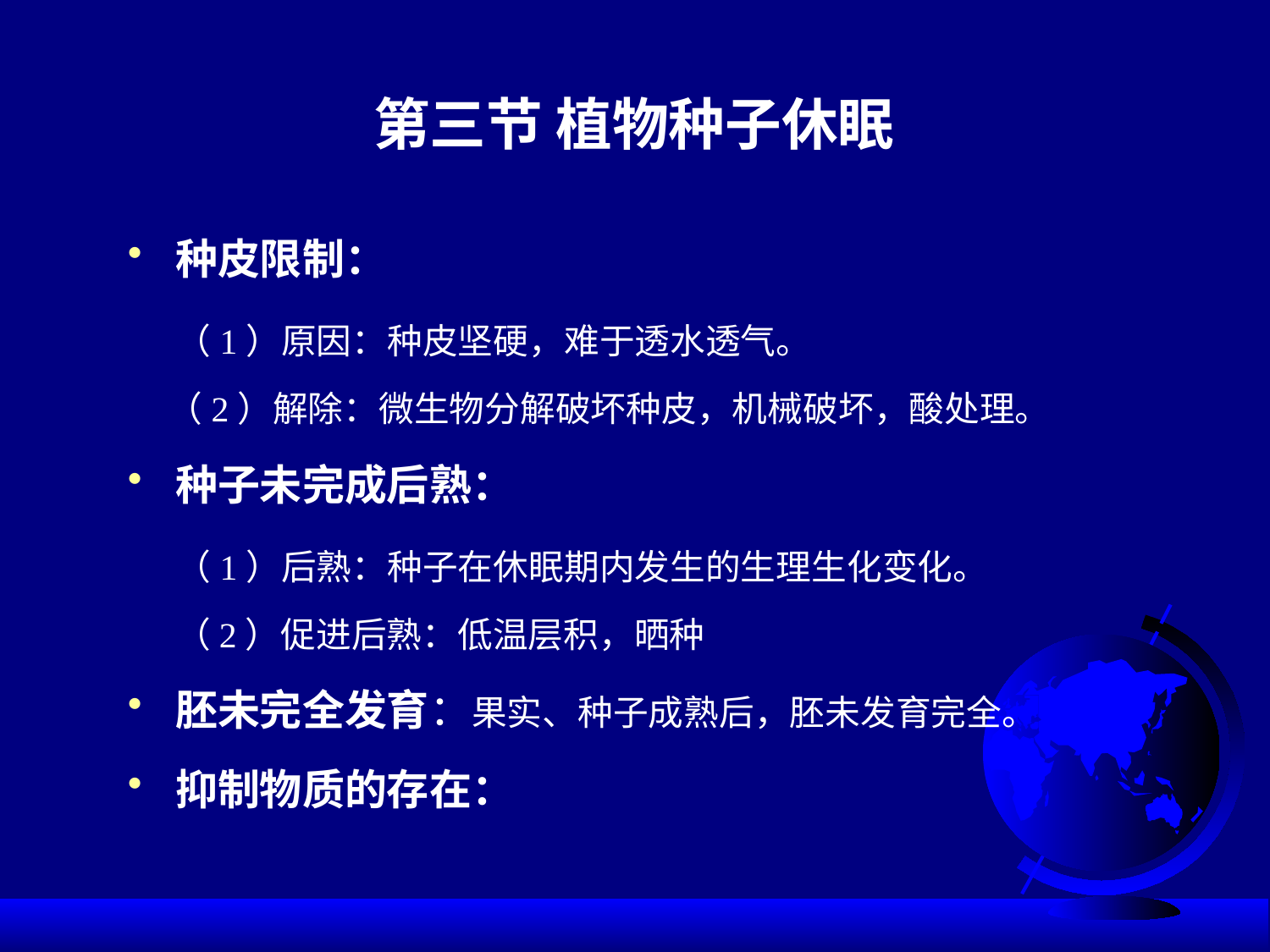

# 第三节 植物种子休眠
种皮限制：
    （1）原因：种皮坚硬，难于透水透气。
    （2）解除：微生物分解破坏种皮，机械破坏，酸处理。
种子未完成后熟：
    （1）后熟：种子在休眠期内发生的生理生化变化。
     （2）促进后熟：低温层积，晒种
胚未完全发育：果实、种子成熟后，胚未发育完全。
抑制物质的存在：